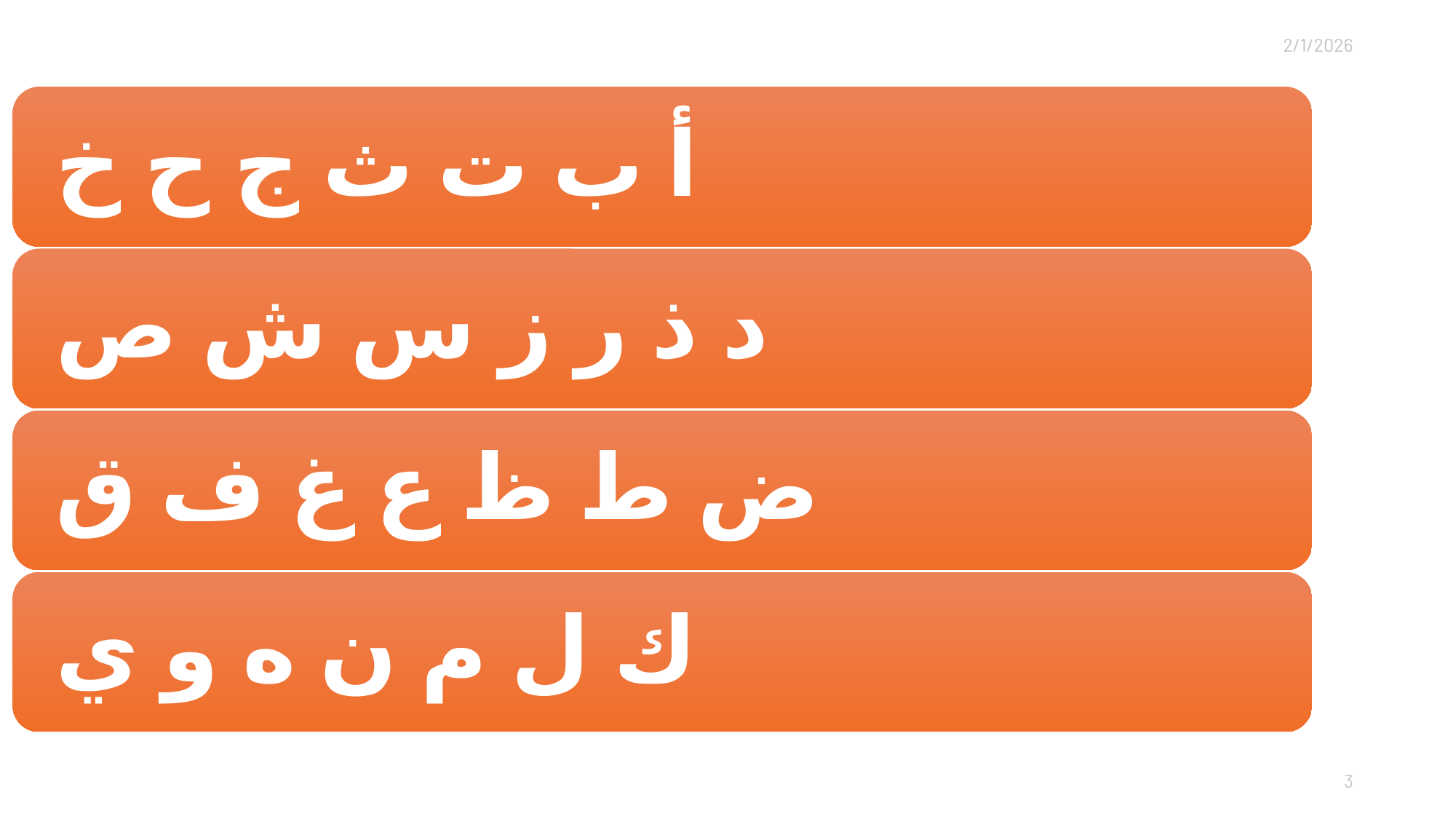

アラビア語のもじのふくしゅ
2/1/2026
أ ب ت ث ج ح خ
د ذ ر ز س ش ص
ض ط ظ ع غ ف ق
ك ل م ن ه و ي

#
3